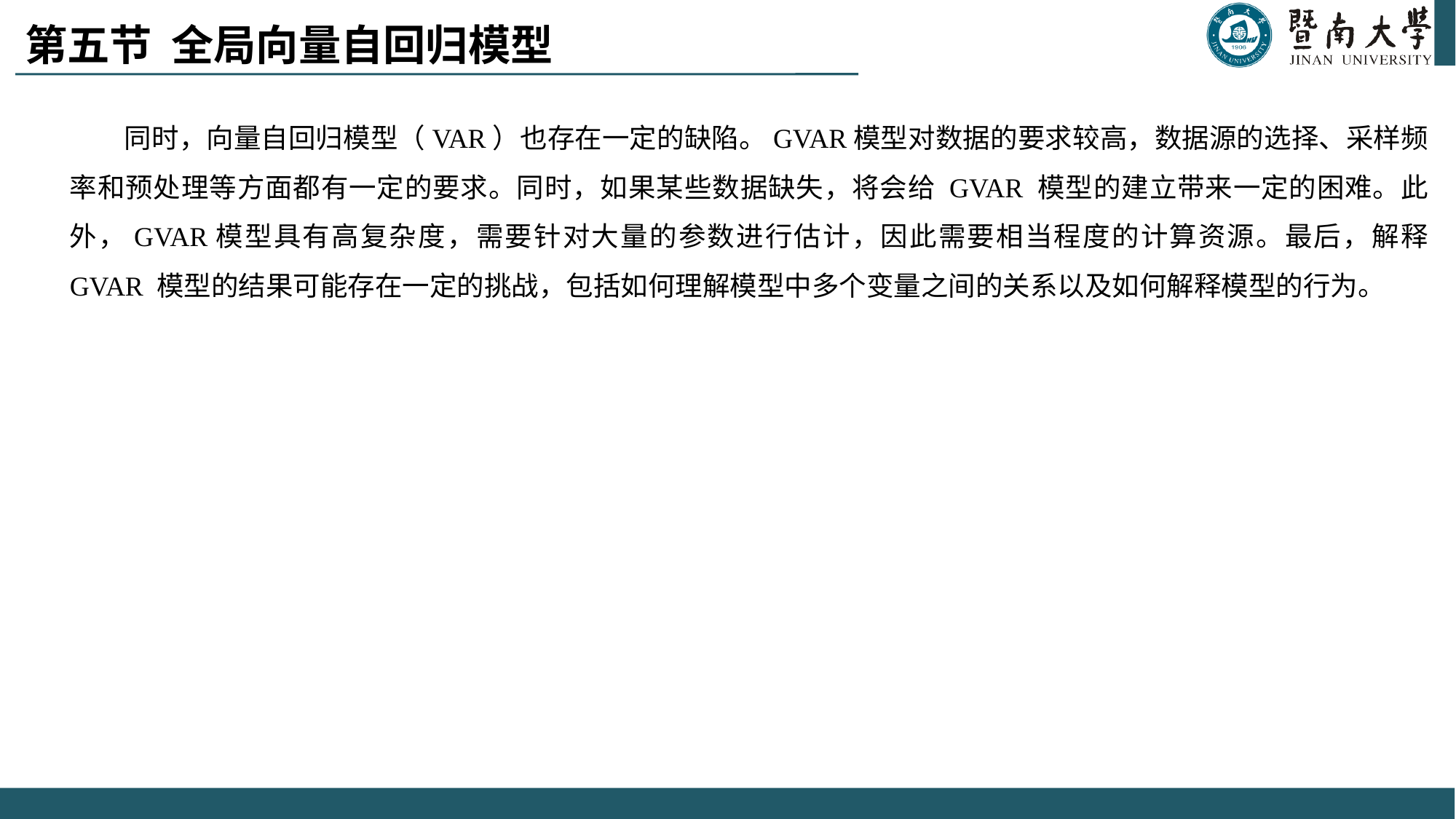

第五节  全局向量自回归模型

同时，向量自回归模型（VAR）也存在一定的缺陷。GVAR模型对数据的要求较高，数据源的选择、采样频率和预处理等方面都有一定的要求。同时，如果某些数据缺失，将会给 GVAR 模型的建立带来一定的困难。此外，GVAR模型具有高复杂度，需要针对大量的参数进行估计，因此需要相当程度的计算资源。最后，解释 GVAR 模型的结果可能存在一定的挑战，包括如何理解模型中多个变量之间的关系以及如何解释模型的行为。